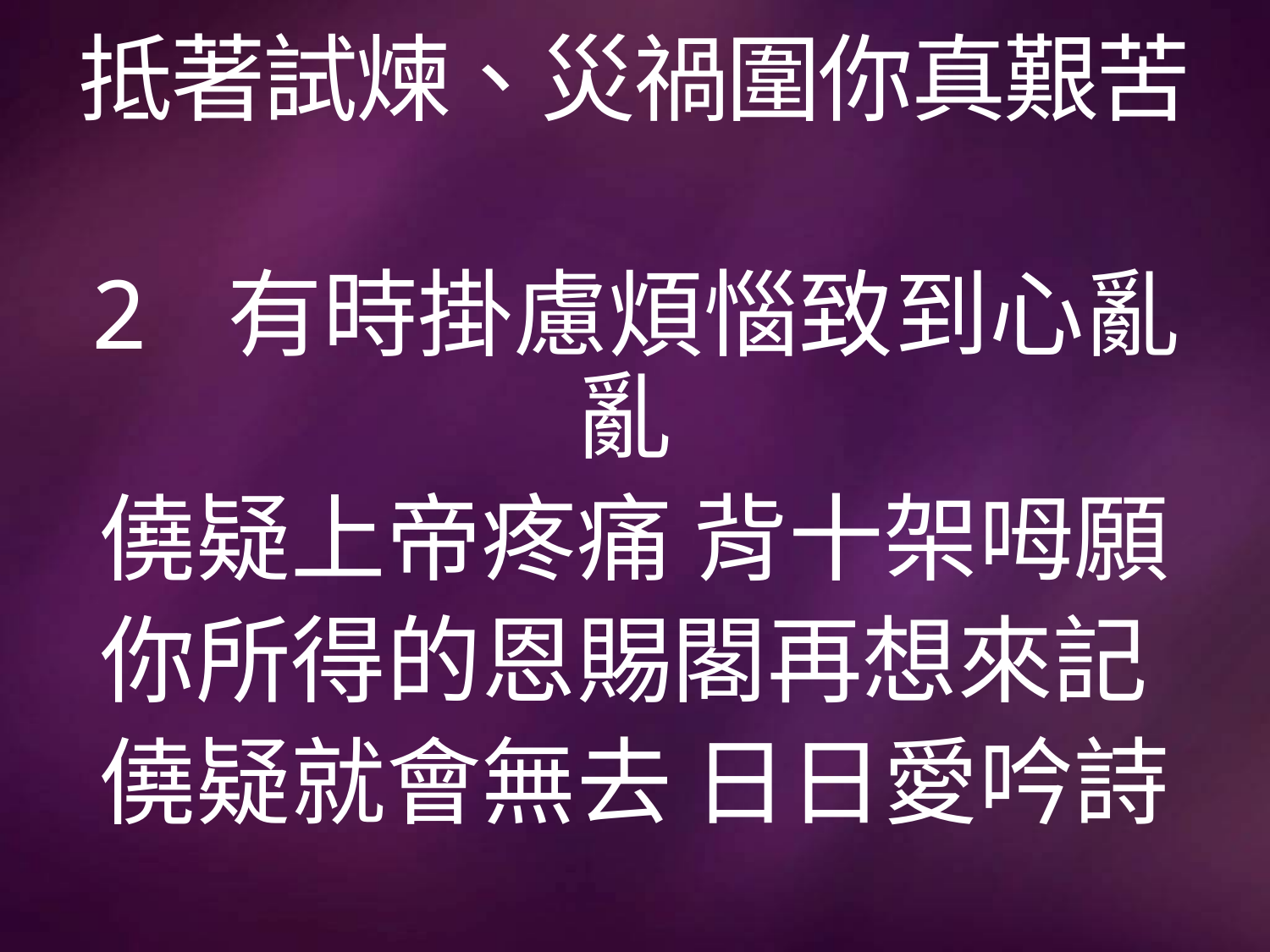

# 抵著試煉、災禍圍你真艱苦
2 有時掛慮煩惱致到心亂亂
僥疑上帝疼痛 背十架呣願
你所得的恩賜閣再想來記
僥疑就會無去 日日愛吟詩